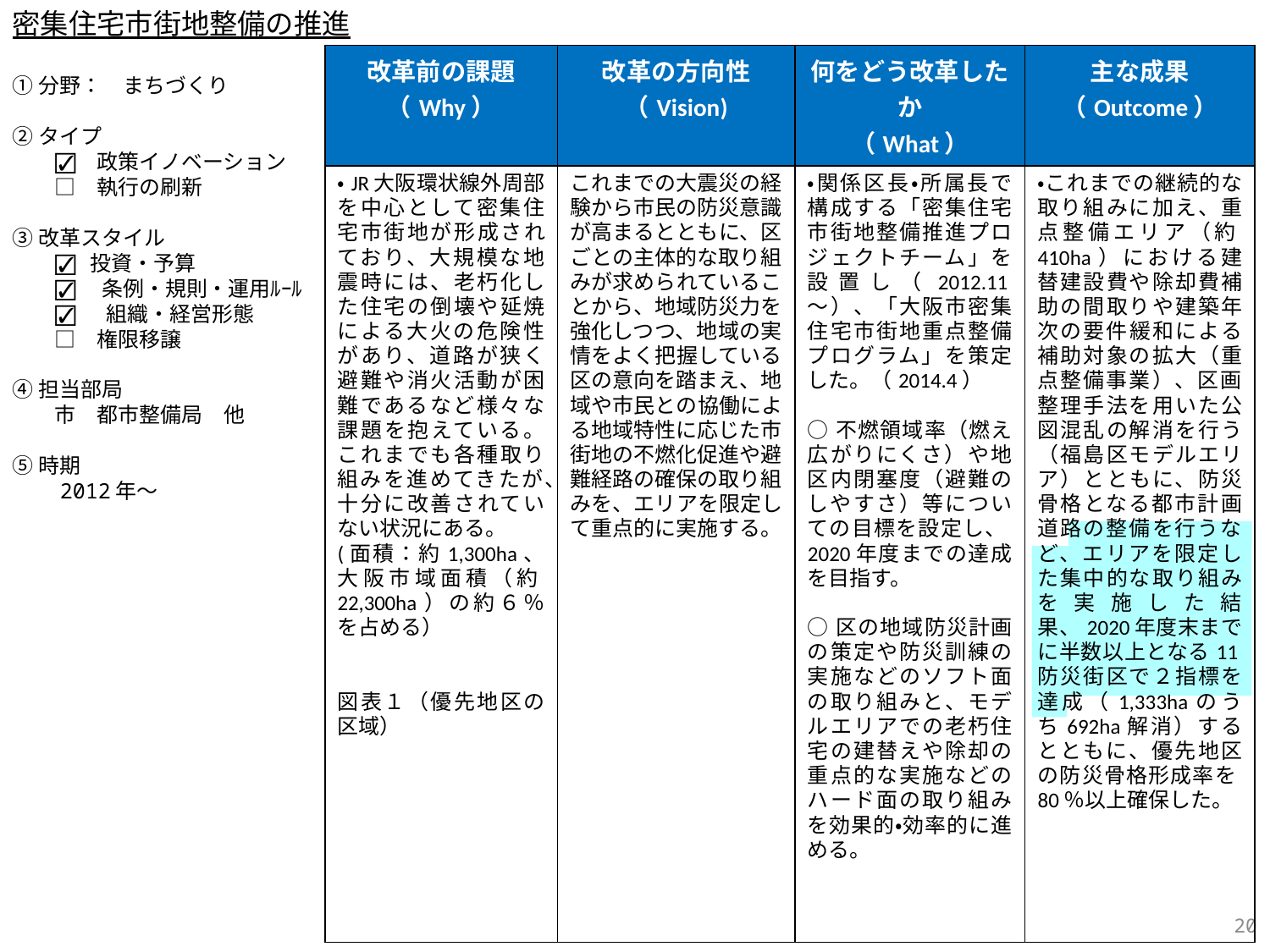

密集住宅市街地整備の推進
| 改革前の課題 （Why） | 改革の方向性 （Vision) | 何をどう改革したか （What） | 主な成果 （Outcome） |
| --- | --- | --- | --- |
| ・JR大阪環状線外周部を中心として密集住宅市街地が形成されており、大規模な地震時には、老朽化した住宅の倒壊や延焼による大火の危険性があり、道路が狭く避難や消火活動が困難であるなど様々な課題を抱えている。これまでも各種取り組みを進めてきたが、十分に改善されていない状況にある。 (面積：約1,300ha、大阪市域面積（約22,300ha）の約６％を占める） 図表１（優先地区の区域） | これまでの大震災の経験から市民の防災意識が高まるとともに、区ごとの主体的な取り組みが求められていることから、地域防災力を強化しつつ、地域の実情をよく把握している区の意向を踏まえ、地域や市民との協働による地域特性に応じた市街地の不燃化促進や避難経路の確保の取り組みを、エリアを限定して重点的に実施する。 | ・関係区長・所属長で構成する「密集住宅市街地整備推進プロジェクトチーム」を設置し（2012.11～）、「大阪市密集住宅市街地重点整備プログラム」を策定した。（2014.4） ○不燃領域率（燃え広がりにくさ）や地区内閉塞度（避難のしやすさ）等についての目標を設定し、2020年度までの達成を目指す。 ○区の地域防災計画の策定や防災訓練の実施などのソフト面の取り組みと、モデルエリアでの老朽住宅の建替えや除却の重点的な実施などのハード面の取り組みを効果的・効率的に進める。 | ・これまでの継続的な取り組みに加え、重点整備エリア（約410ha）における建替建設費や除却費補助の間取りや建築年次の要件緩和による補助対象の拡大（重点整備事業）、区画整理手法を用いた公図混乱の解消を行う（福島区モデルエリア）とともに、防災骨格となる都市計画道路の整備を行うなど、エリアを限定した集中的な取り組みを実施した結果、2020年度末までに半数以上となる11防災街区で２指標を達成（1,333haのうち692ha解消）するとともに、優先地区の防災骨格形成率を80％以上確保した。 |
①分野：　まちづくり

②タイプ
　　☑　政策イノベーション
　　□　執行の刷新

③改革スタイル
　　☑   投資・予算
　　☑ 　条例・規則・運用ﾙｰﾙ
　　☑ 　 組織・経営形態
　　□　権限移譲

④担当部局
　　市　都市整備局　他

⑤時期
　　2012年～

20